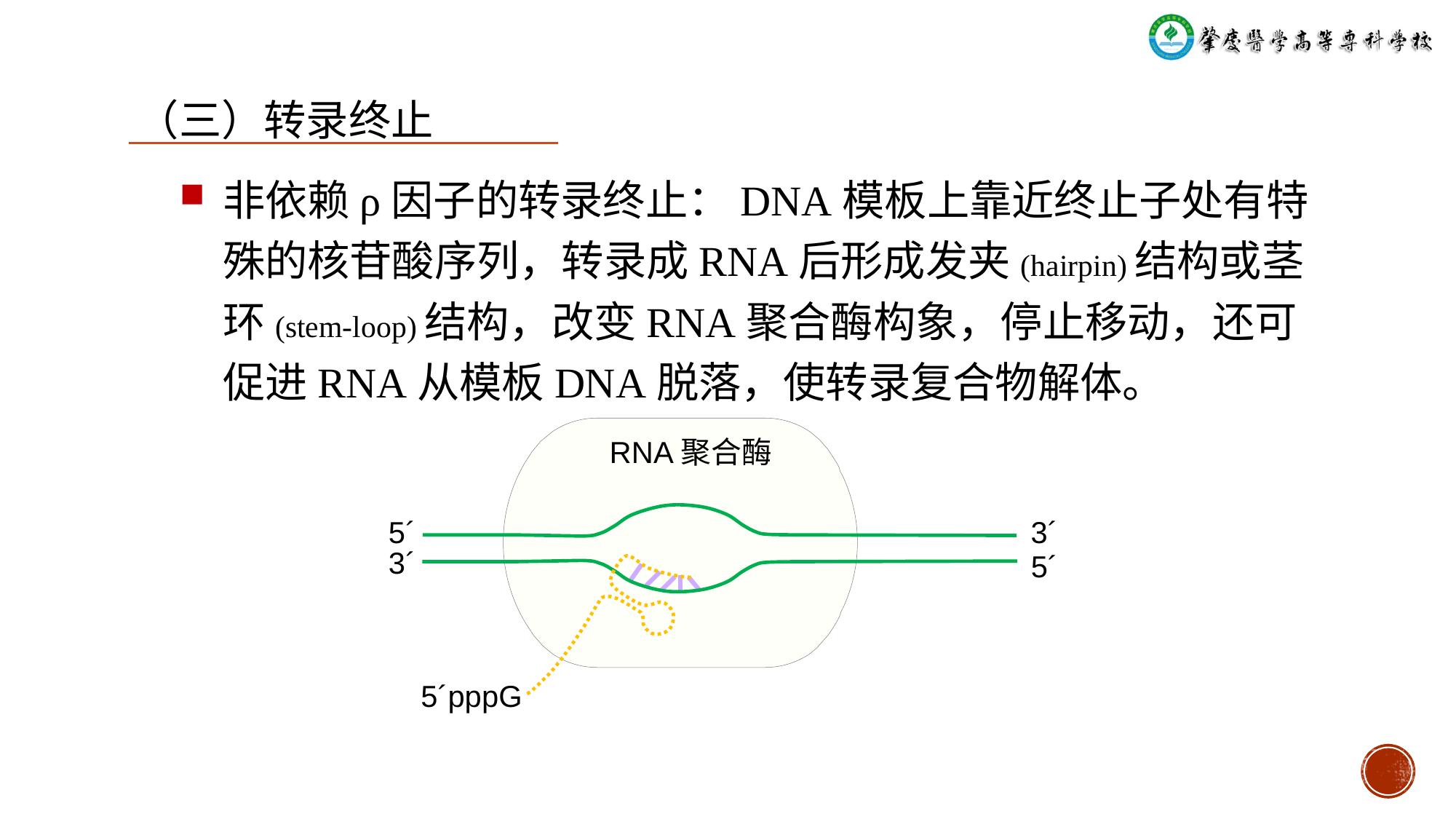

（三）转录终止
非依赖ρ因子的转录终止：DNA模板上靠近终止子处有特殊的核苷酸序列，转录成RNA后形成发夹(hairpin)结构或茎环(stem-loop)结构，改变RNA聚合酶构象，停止移动，还可促进RNA从模板DNA脱落，使转录复合物解体。

RNA聚合酶

5´
3´
3´
5´

5´pppG